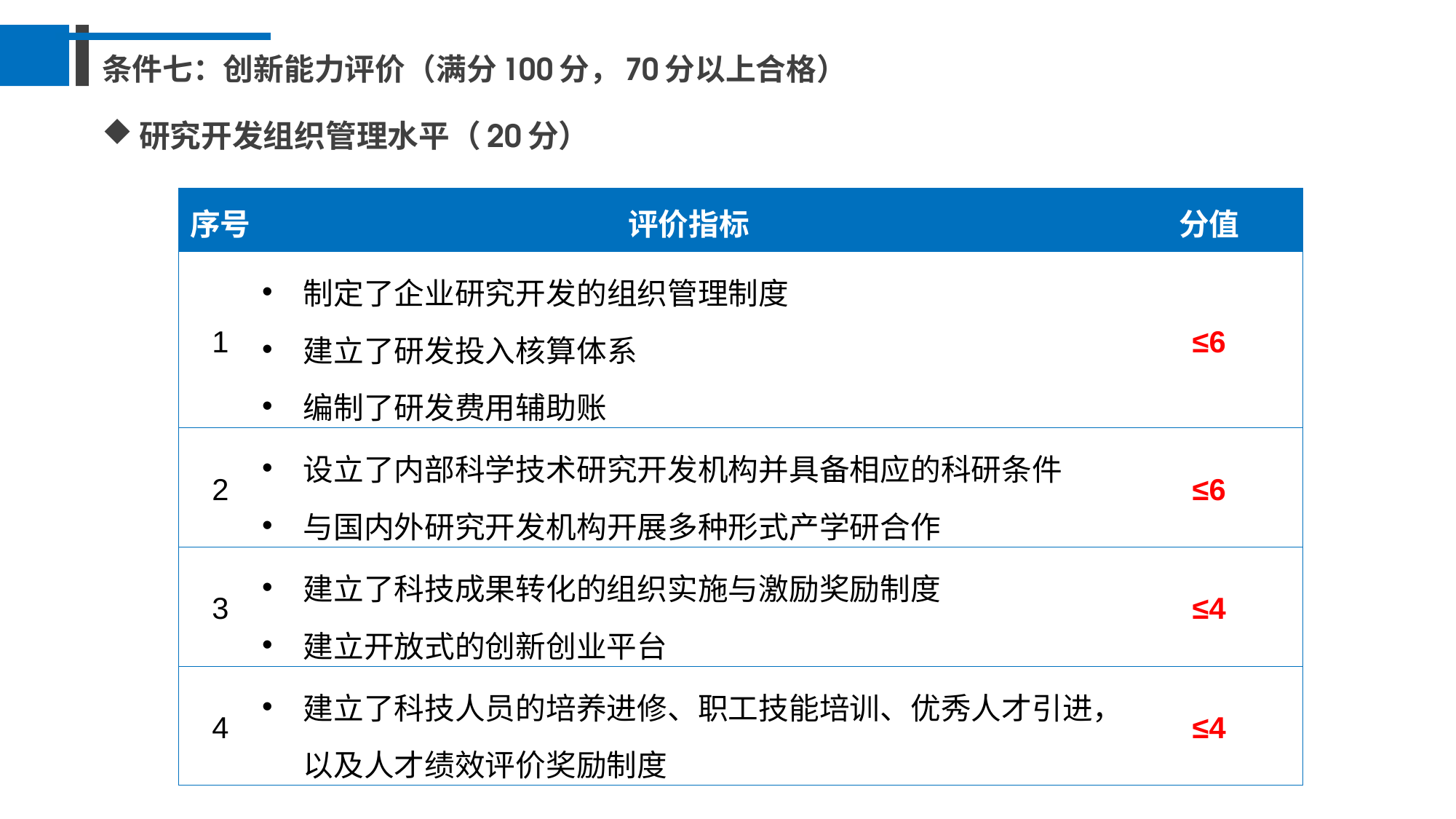

条件七：创新能力评价（满分100分，70分以上合格）
研究开发组织管理水平（20分）
| 序号 | 评价指标 | 分值 |
| --- | --- | --- |
| 1 | 制定了企业研究开发的组织管理制度 建立了研发投入核算体系 编制了研发费用辅助账 | ≤6 |
| 2 | 设立了内部科学技术研究开发机构并具备相应的科研条件 与国内外研究开发机构开展多种形式产学研合作 | ≤6 |
| 3 | 建立了科技成果转化的组织实施与激励奖励制度 建立开放式的创新创业平台 | ≤4 |
| 4 | 建立了科技人员的培养进修、职工技能培训、优秀人才引进，以及人才绩效评价奖励制度 | ≤4 |